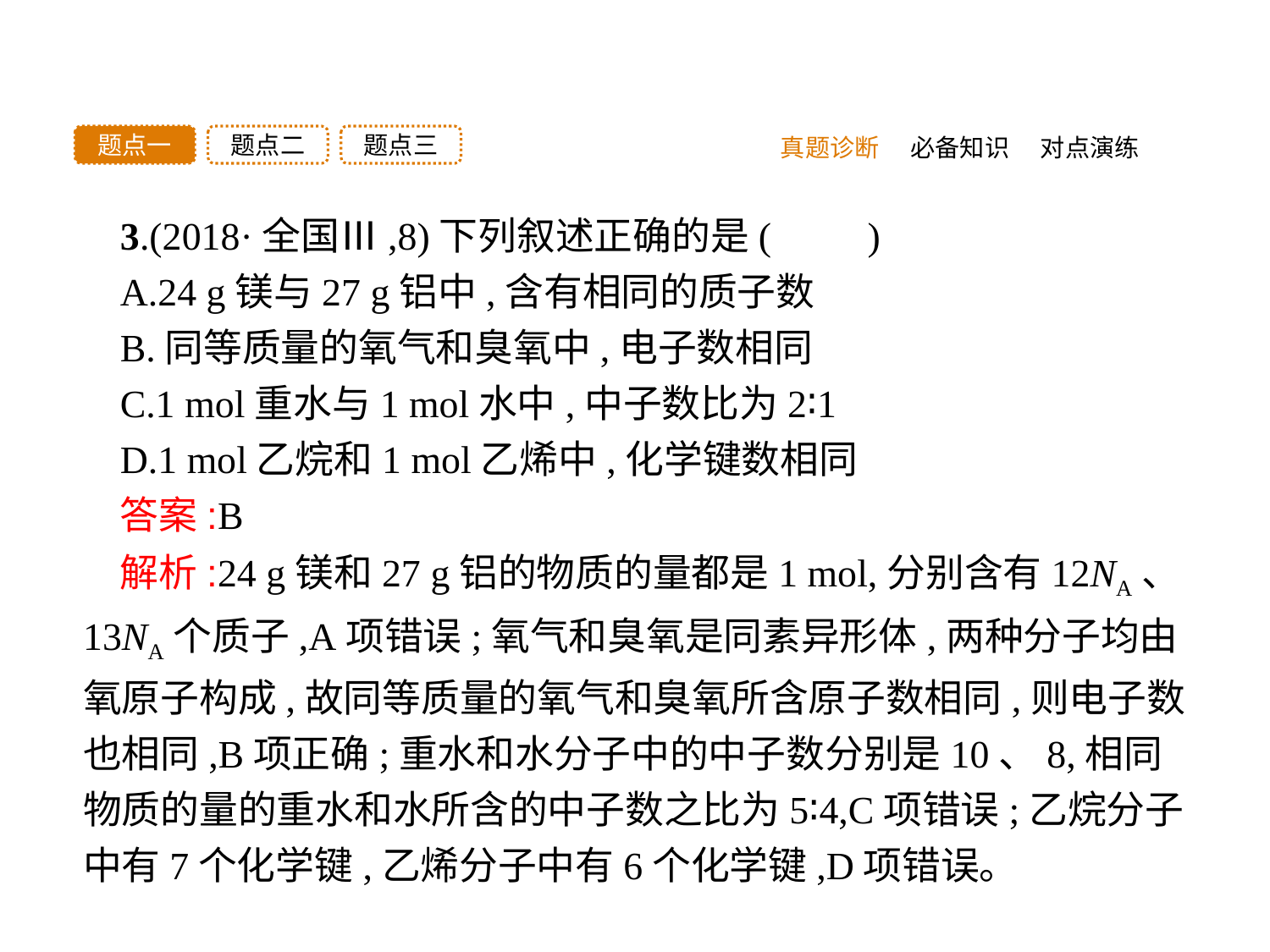

题点三
题点二
题点一
真题诊断
必备知识
对点演练
3.(2018·全国Ⅲ,8)下列叙述正确的是(　　)
A.24 g镁与27 g铝中,含有相同的质子数
B.同等质量的氧气和臭氧中,电子数相同
C.1 mol重水与1 mol水中,中子数比为2∶1
D.1 mol乙烷和1 mol乙烯中,化学键数相同
答案:B
解析:24 g镁和27 g铝的物质的量都是1 mol,分别含有12NA、13NA个质子,A项错误;氧气和臭氧是同素异形体,两种分子均由氧原子构成,故同等质量的氧气和臭氧所含原子数相同,则电子数也相同,B项正确;重水和水分子中的中子数分别是10、8,相同物质的量的重水和水所含的中子数之比为5∶4,C项错误;乙烷分子中有7个化学键,乙烯分子中有6个化学键,D项错误。